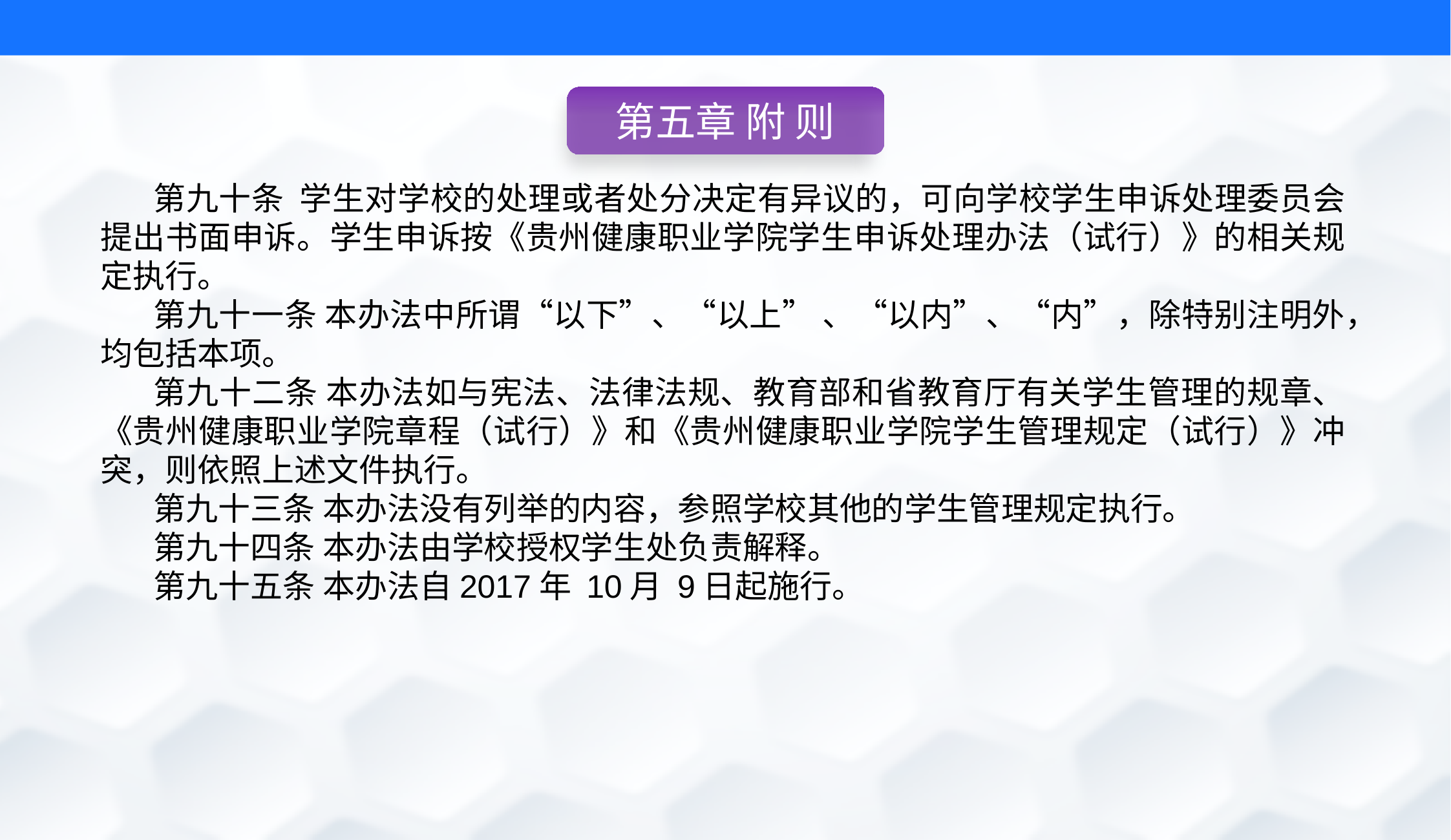

第五章 附 则
第九十条  学生对学校的处理或者处分决定有异议的，可向学校学生申诉处理委员会提出书面申诉。学生申诉按《贵州健康职业学院学生申诉处理办法（试行）》的相关规定执行。
第九十一条 本办法中所谓“以下”、“以上” 、“以内”、“内”，除特别注明外，均包括本项。
第九十二条 本办法如与宪法、法律法规、教育部和省教育厅有关学生管理的规章、《贵州健康职业学院章程（试行）》和《贵州健康职业学院学生管理规定（试行）》冲突，则依照上述文件执行。
第九十三条 本办法没有列举的内容，参照学校其他的学生管理规定执行。
第九十四条 本办法由学校授权学生处负责解释。
第九十五条 本办法自2017年 10月 9日起施行。